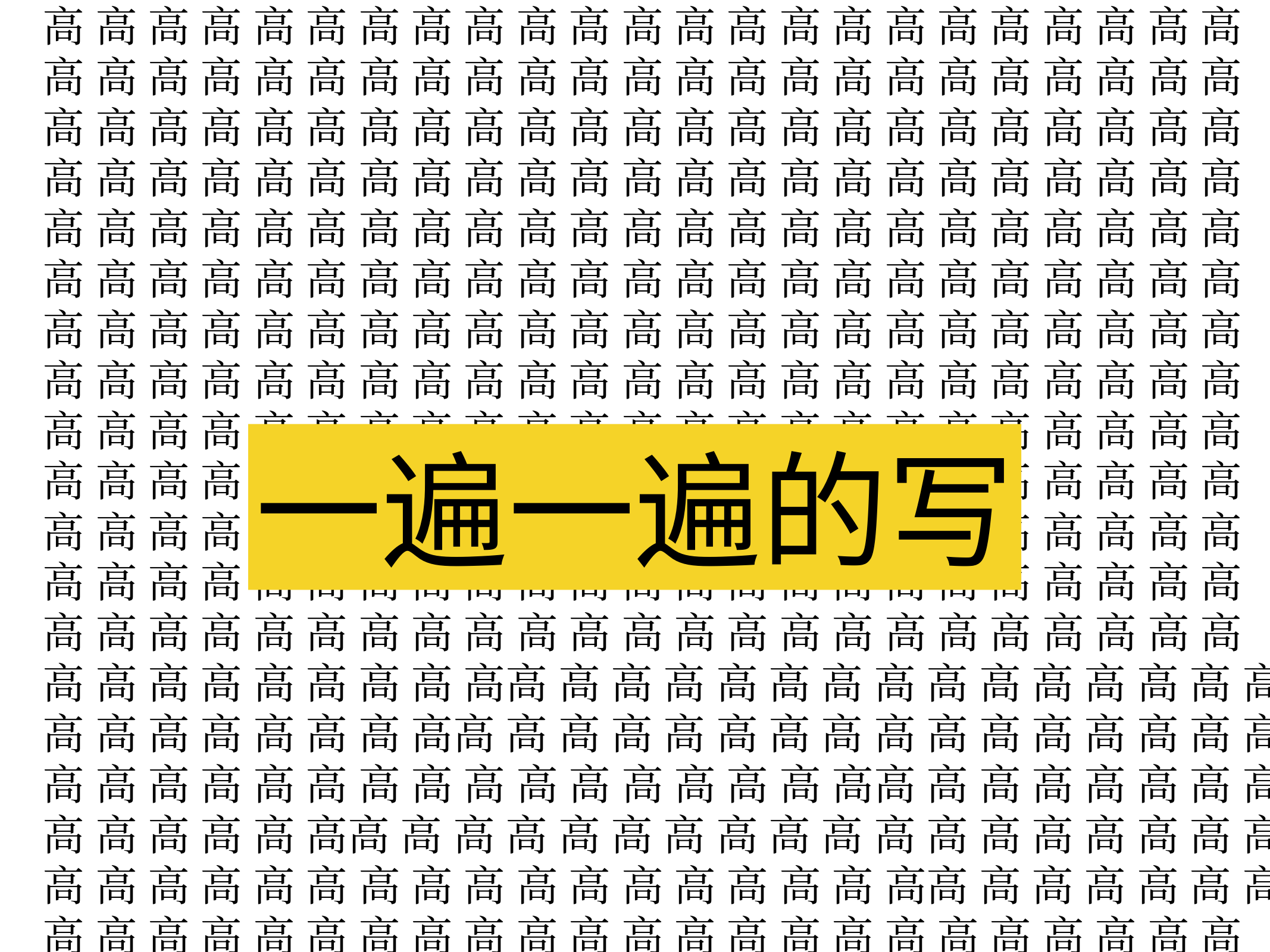

高 高 高 高 高 高 高 高 高 高 高 高 高 高 高 高 高 高 高 高 高 高 高 高 高 高 高 高 高 高 高 高 高 高 高 高 高 高 高 高 高 高 高 高 高 高 高 高 高 高 高 高 高 高 高 高 高 高 高 高 高 高 高 高 高 高 高 高 高 高 高 高 高 高 高 高 高 高 高 高 高 高 高 高 高 高 高 高 高 高 高 高 高 高 高 高 高 高 高 高 高 高 高 高 高 高 高 高 高 高 高 高 高 高 高 高 高 高 高 高 高 高 高 高 高 高 高 高 高 高 高 高 高 高 高 高 高 高 高 高 高 高 高 高 高 高 高 高 高 高 高 高 高 高 高 高 高 高 高 高 高 高 高 高 高 高 高 高 高 高 高 高 高 高 高 高 高 高 高 高 高 高 高 高 高 高 高 高 高 高 高 高 高 高 高 高 高 高 高 高 高 高 高 高 高 高 高 高 高 高 高 高 高 高 高 高 高 高 高 高 高 高 高 高 高 高 高 高 高 高 高 高 高 高 高 高 高 高 高 高 高 高 高 高 高 高 高 高 高 高 高 高 高 高 高 高 高 高 高 高 高 高 高 高 高 高 高 高 高 高 高 高 高 高 高 高 高 高 高 高 高 高 高 高 高 高 高 高 高 高 高 高 高 高 高 高 高 高 高 高 高 高 高 高 高 高 高 高高 高 高 高 高 高 高 高 高 高 高 高 高 高 高 高 高 高 高 高 高 高 高高 高 高 高 高 高 高 高 高 高 高 高 高 高 高 高 高 高 高 高 高 高 高 高 高 高 高 高 高 高 高 高高 高 高 高 高 高 高 高 高 高 高 高 高 高高 高 高 高 高 高 高 高 高 高 高 高 高 高 高 高 高 高 高 高 高 高 高 高 高 高 高 高 高 高 高 高 高 高 高高 高 高 高 高 高 高 高 高 高 高 高 高 高 高 高 高 高 高 高 高 高 高 高 高 高 高 高 高 高 高 高 高 高 高 高 高 高 高 高 高 高 高 高 高 高高 高
一遍一遍的写